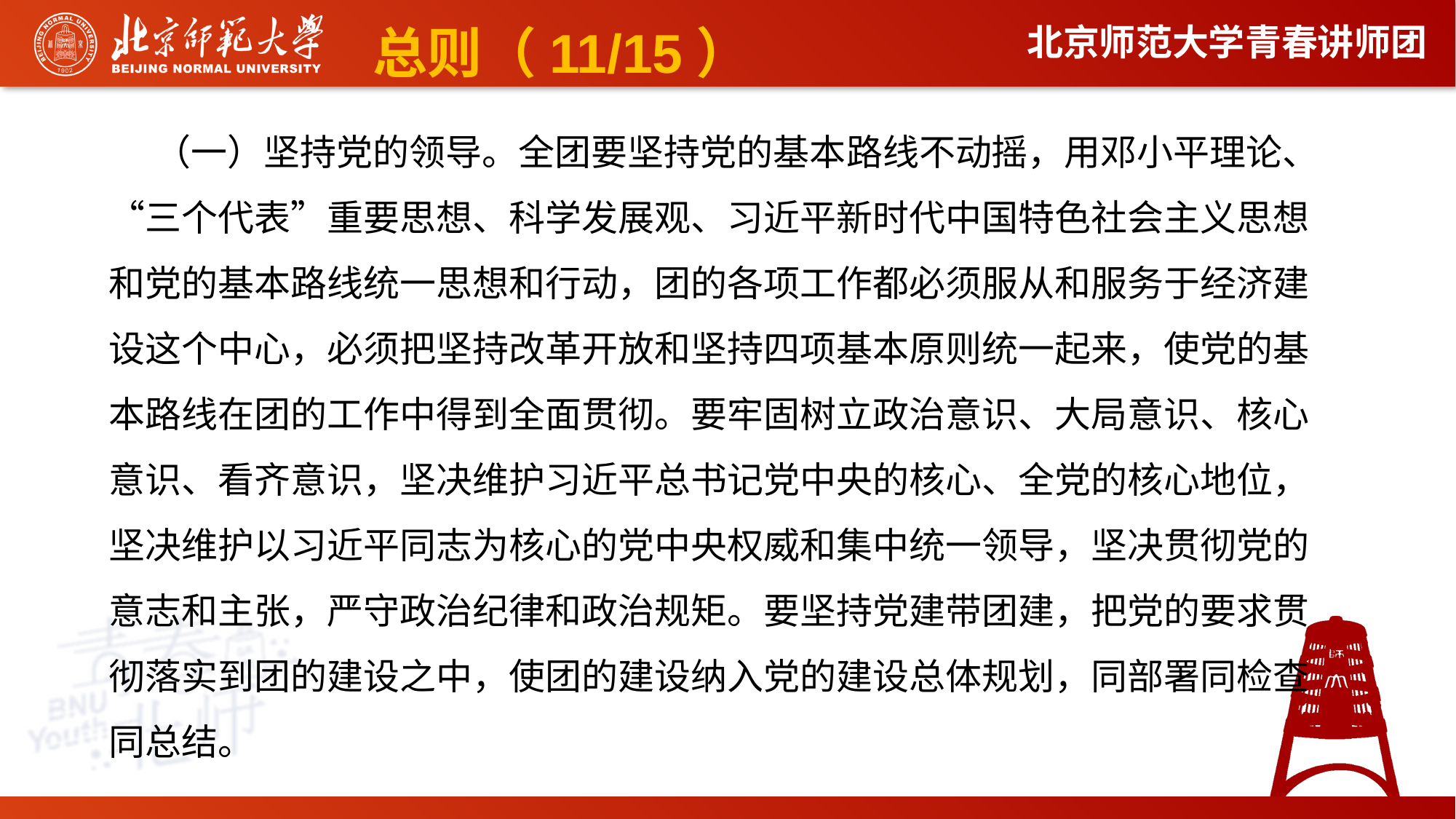

总则（11/15）

（一）坚持党的领导。全团要坚持党的基本路线不动摇，用邓小平理论、“三个代表”重要思想、科学发展观、习近平新时代中国特色社会主义思想和党的基本路线统一思想和行动，团的各项工作都必须服从和服务于经济建设这个中心，必须把坚持改革开放和坚持四项基本原则统一起来，使党的基本路线在团的工作中得到全面贯彻。要牢固树立政治意识、大局意识、核心意识、看齐意识，坚决维护习近平总书记党中央的核心、全党的核心地位，坚决维护以习近平同志为核心的党中央权威和集中统一领导，坚决贯彻党的意志和主张，严守政治纪律和政治规矩。要坚持党建带团建，把党的要求贯彻落实到团的建设之中，使团的建设纳入党的建设总体规划，同部署同检查同总结。